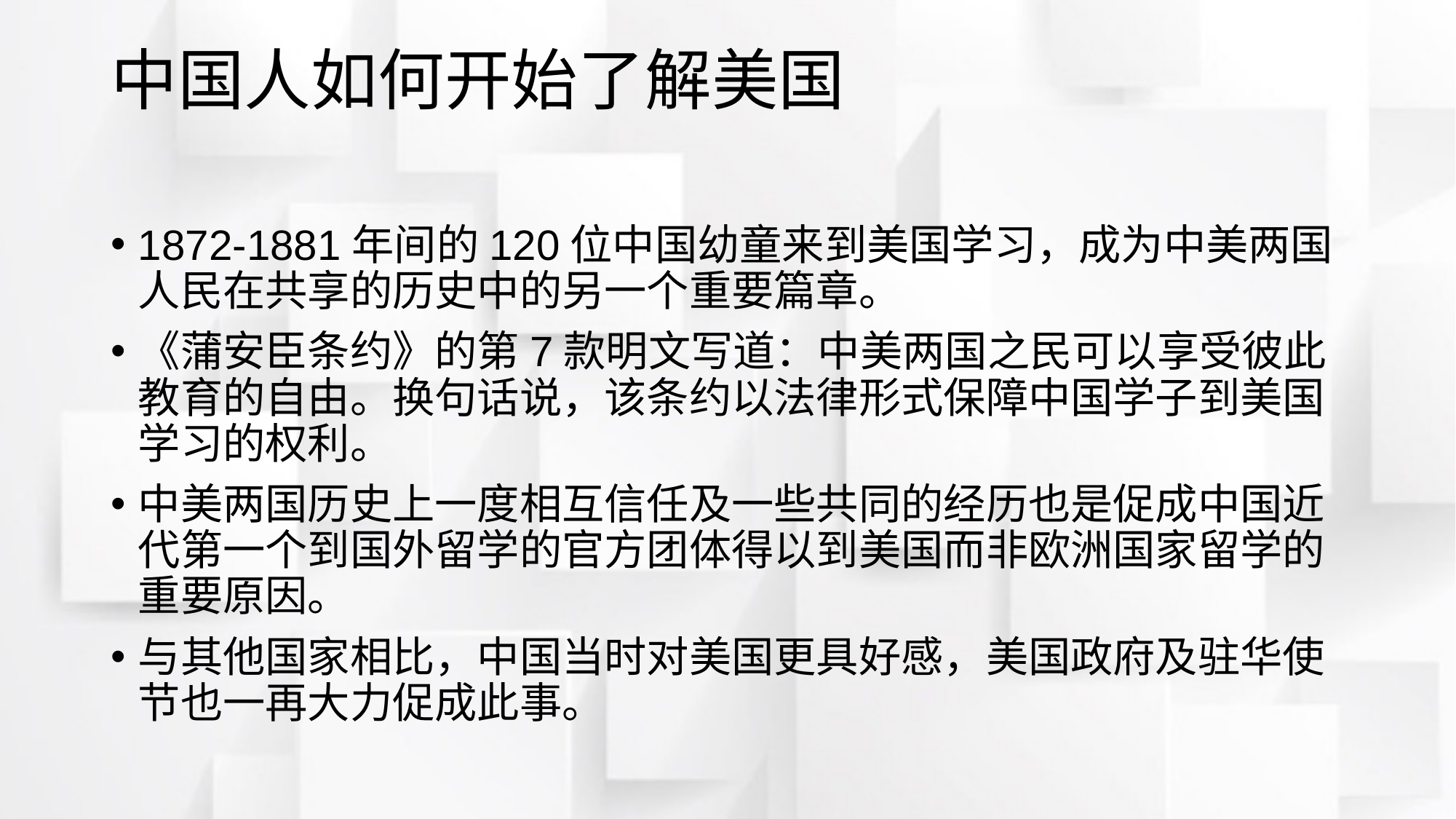

# 中国人如何开始了解美国
1872-1881年间的120位中国幼童来到美国学习，成为中美两国人民在共享的历史中的另一个重要篇章。
《蒲安臣条约》的第7款明文写道：中美两国之民可以享受彼此教育的自由。换句话说，该条约以法律形式保障中国学子到美国学习的权利。
中美两国历史上一度相互信任及一些共同的经历也是促成中国近代第一个到国外留学的官方团体得以到美国而非欧洲国家留学的重要原因。
与其他国家相比，中国当时对美国更具好感，美国政府及驻华使节也一再大力促成此事。